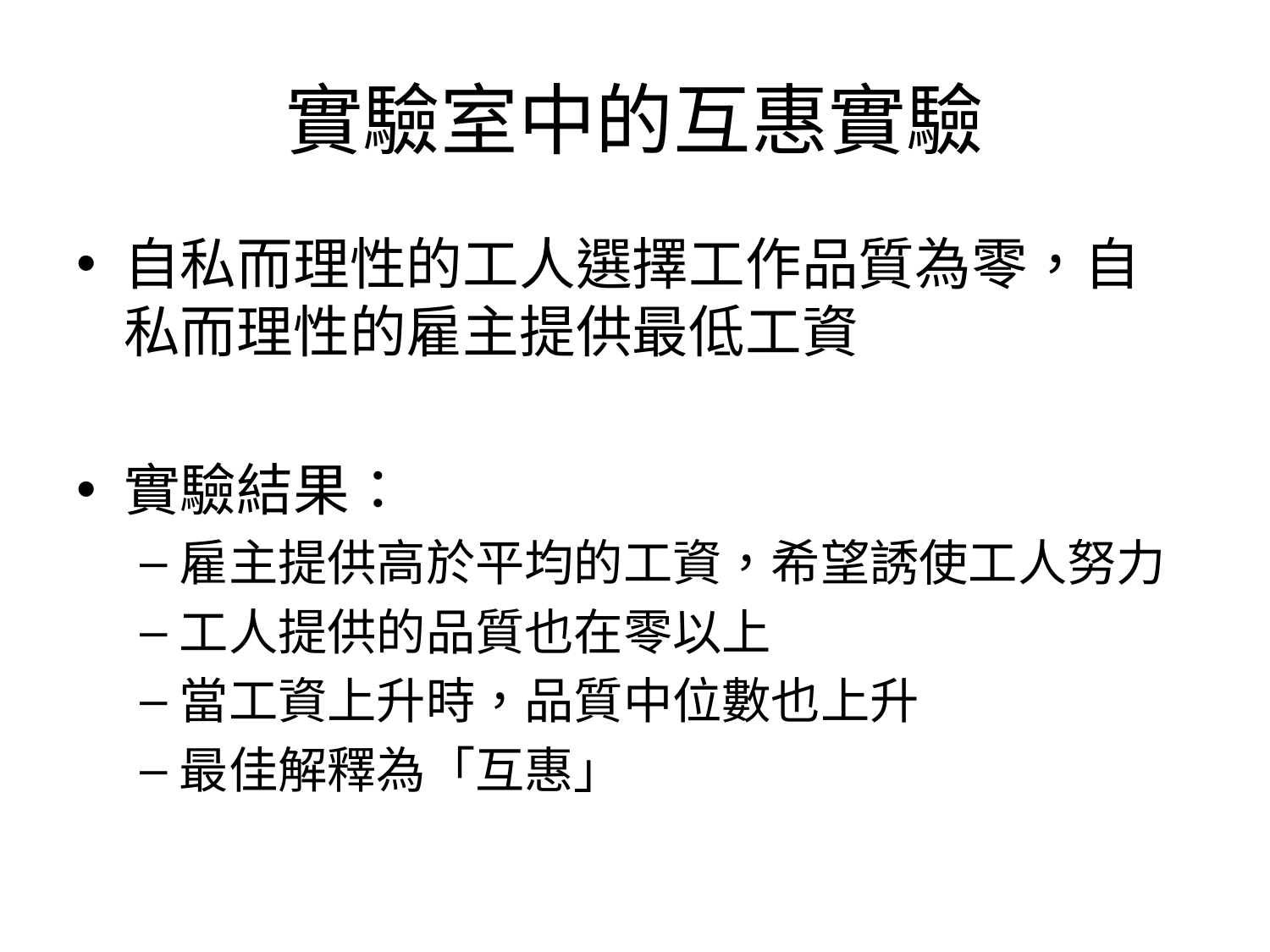

# 實驗室中的互惠實驗
自私而理性的工人選擇工作品質為零，自私而理性的雇主提供最低工資

實驗結果：
雇主提供高於平均的工資，希望誘使工人努力
工人提供的品質也在零以上
當工資上升時，品質中位數也上升
最佳解釋為「互惠」